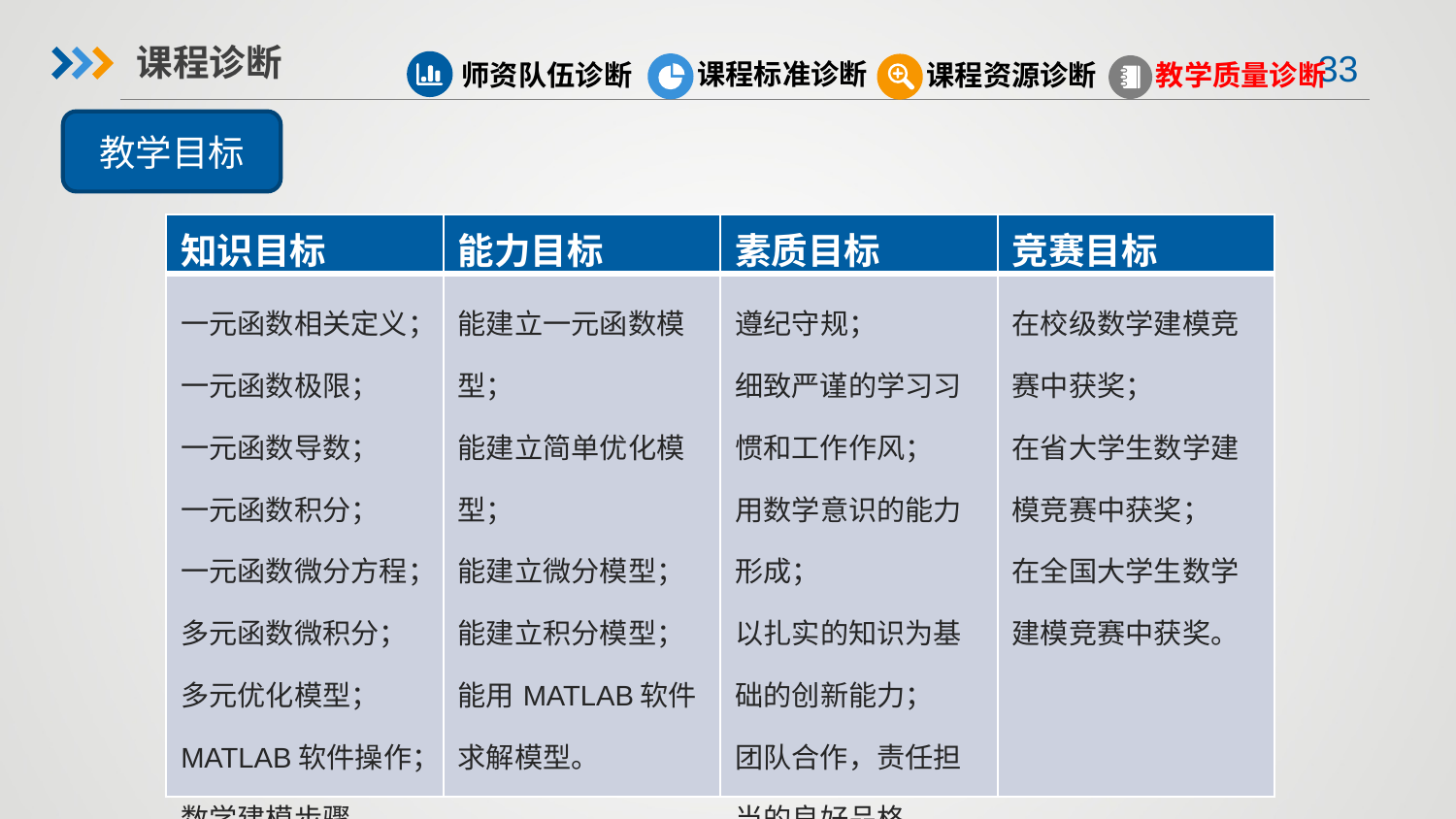

课程诊断
课程标准诊断
师资队伍诊断
课程资源诊断
教学质量诊断

教学目标
| 知识目标 | 能力目标 | 素质目标 | 竞赛目标 |
| --- | --- | --- | --- |
| 一元函数相关定义；一元函数极限； 一元函数导数； 一元函数积分； 一元函数微分方程； 多元函数微积分；多元优化模型；MATLAB软件操作；数学建模步骤。 | 能建立一元函数模型； 能建立简单优化模型； 能建立微分模型；能建立积分模型；能用MATLAB软件求解模型。 | 遵纪守规； 细致严谨的学习习惯和工作作风； 用数学意识的能力形成； 以扎实的知识为基础的创新能力； 团队合作，责任担当的良好品格。 | 在校级数学建模竞赛中获奖； 在省大学生数学建模竞赛中获奖； 在全国大学生数学建模竞赛中获奖。 |